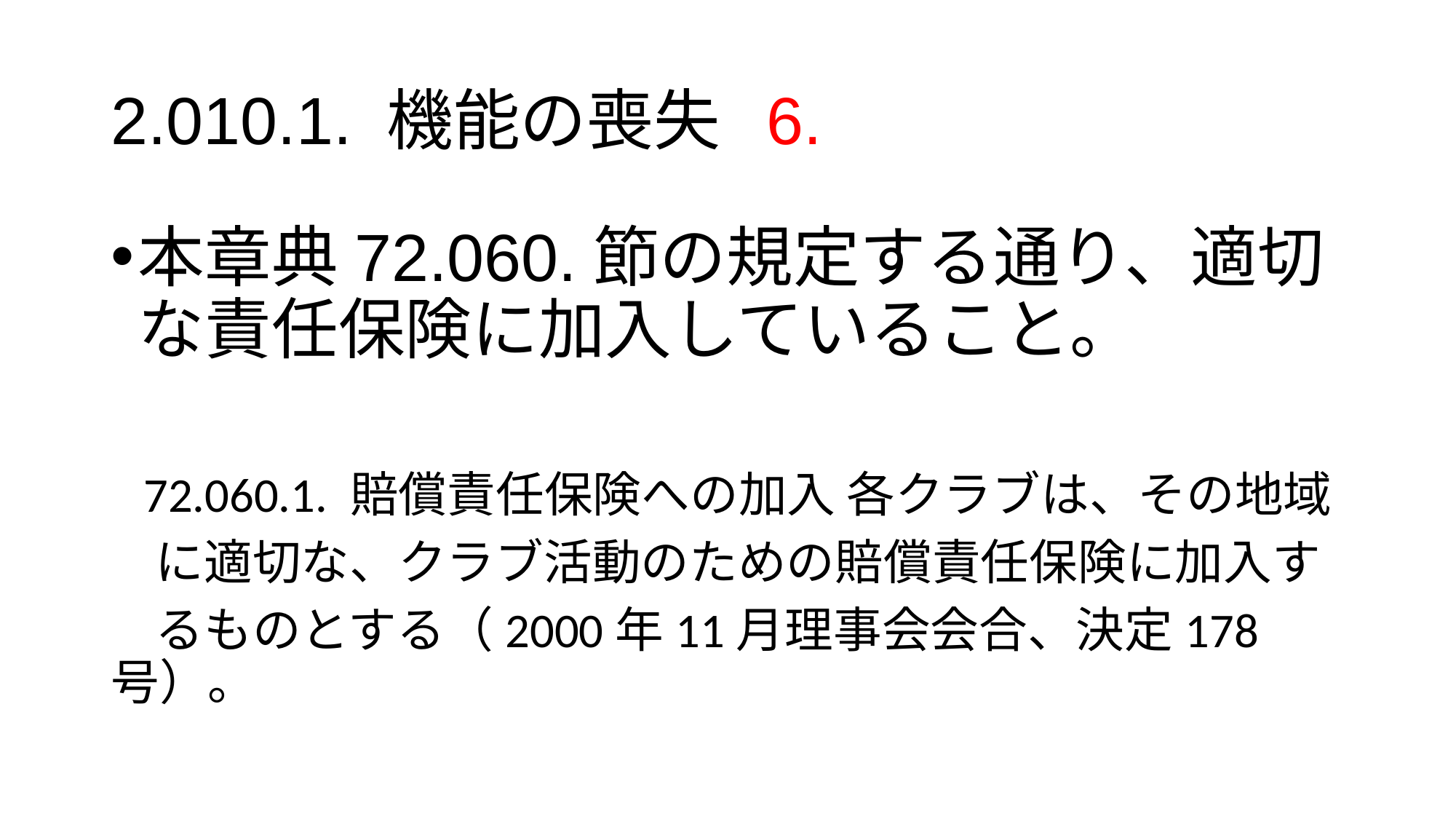

# 2.010.1. 機能の喪失  6.
本章典72.060.節の規定する通り、適切な責任保険に加入していること。

   72.060.1. 賠償責任保険への加入 各クラブは、その地域
   に適切な、クラブ活動のための賠償責任保険に加入す
   るものとする（2000年11月理事会会合、決定178号）。